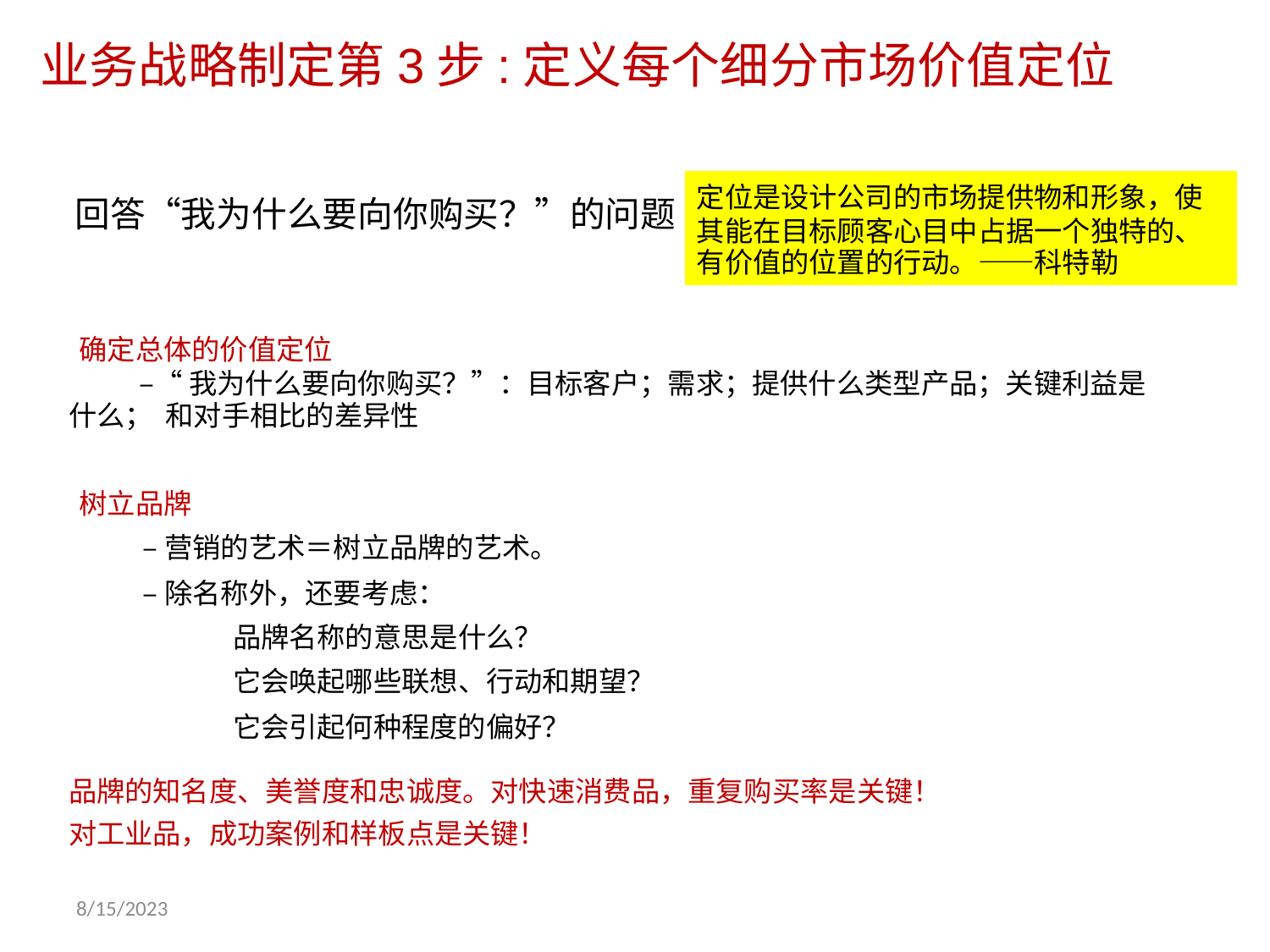

业务战略制定第3步:定义每个细分市场价值定位

定位是设计公司的市场提供物和形象，使
其能在目标顾客心目中占据一个独特的、
有价值的位置的行动。——科特勒
回答“我为什么要向你购买？”的问题
	确定总体的价值定位
		–“我为什么要向你购买？”：目标客户；需求；提供什么类型产品；关键利益是
什么；  和对手相比的差异性

	树立品牌
			–营销的艺术＝树立品牌的艺术。
			–除名称外，还要考虑：
				品牌名称的意思是什么？
				它会唤起哪些联想、行动和期望？
				它会引起何种程度的偏好？

品牌的知名度、美誉度和忠诚度。对快速消费品，重复购买率是关键！
对工业品，成功案例和样板点是关键！
8/15/2023